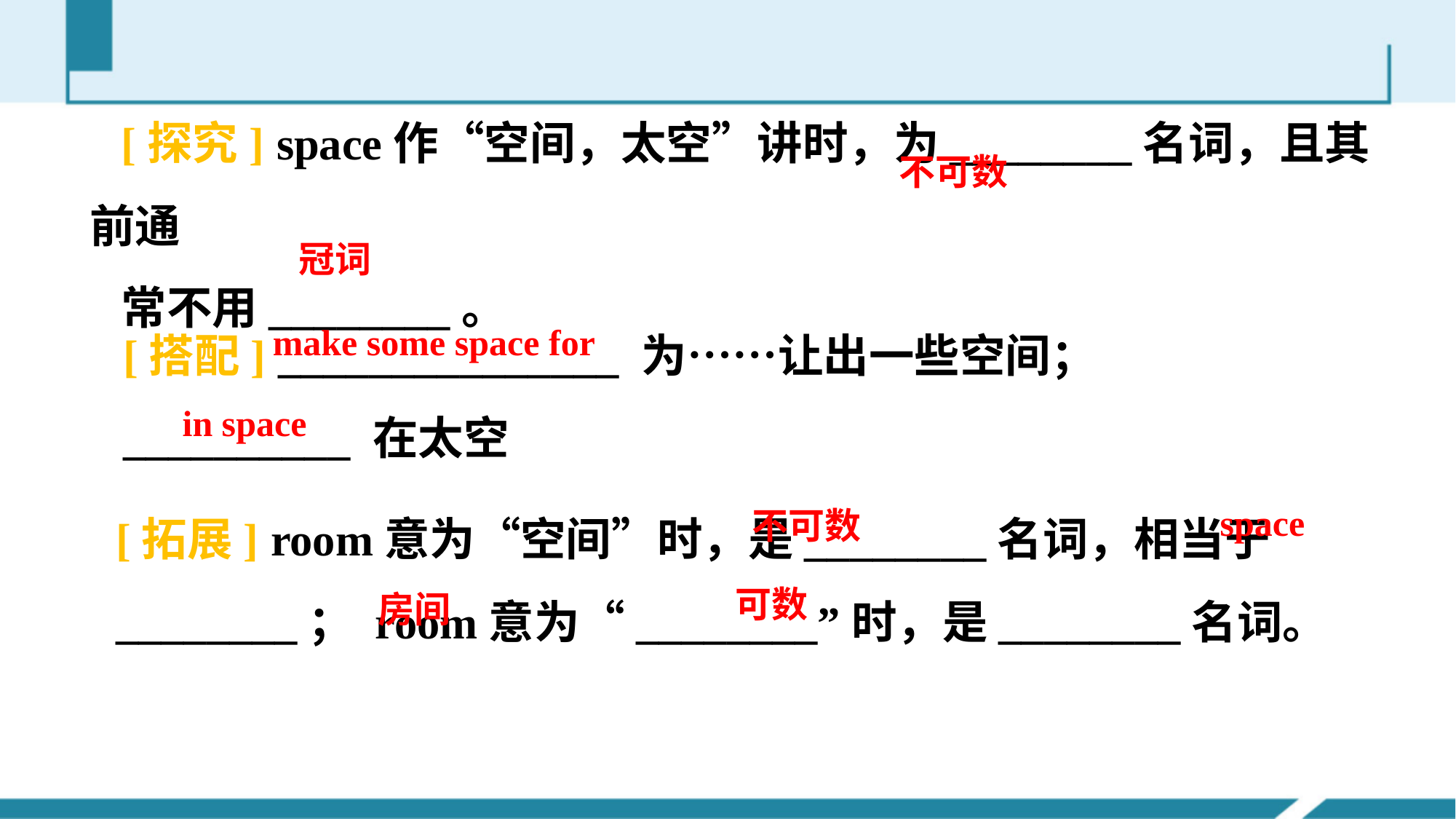

[探究] space作“空间，太空”讲时，为________名词，且其前通
常不用________。
不可数
冠词
[搭配] _______________ 为……让出一些空间；
__________ 在太空
make some space for
in space
[拓展] room意为“空间”时，是________名词，相当于________； room意为“________”时，是________名词。

space
不可数
可数
房间